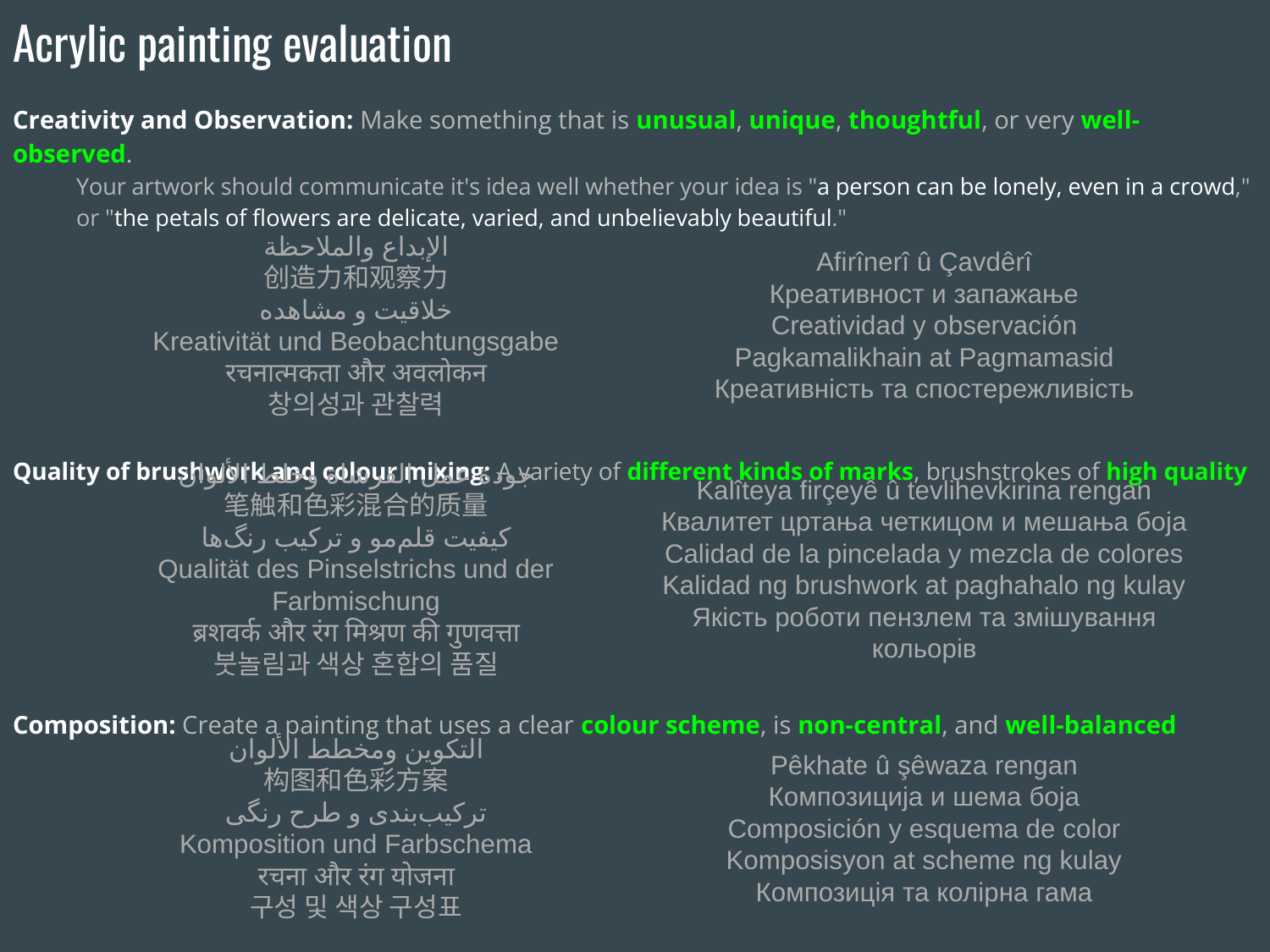

Acrylic painting evaluation

Creativity and Observation: Make something that is unusual, unique, thoughtful, or very well-observed.
Your artwork should communicate it's idea well whether your idea is "a person can be lonely, even in a crowd," or "the petals of flowers are delicate, varied, and unbelievably beautiful."

Quality of brushwork and colour mixing: A variety of different kinds of marks, brushstrokes of high quality

Composition: Create a painting that uses a clear colour scheme, is non-central, and well-balanced

الإبداع والملاحظة
创造力和观察力
خلاقیت و مشاهده
Kreativität und Beobachtungsgabe
रचनात्मकता और अवलोकन
창의성과 관찰력
Afirînerî û Çavdêrî
Креативност и запажање
Creatividad y observación
Pagkamalikhain at Pagmamasid
Креативність та спостережливість
جودة عمل الفرشاة وخلط الألوان
笔触和色彩混合的质量
کیفیت قلم‌مو و ترکیب رنگ‌ها
Qualität des Pinselstrichs und der Farbmischung
ब्रशवर्क और रंग मिश्रण की गुणवत्ता
붓놀림과 색상 혼합의 품질
Kalîteya firçeyê û tevlihevkirina rengan
Квалитет цртања четкицом и мешања боја
Calidad de la pincelada y mezcla de colores
Kalidad ng brushwork at paghahalo ng kulay
Якість роботи пензлем та змішування кольорів
التكوين ومخطط الألوان
构图和色彩方案
ترکیب‌بندی و طرح رنگی
Komposition und Farbschema
रचना और रंग योजना
구성 및 색상 구성표
Pêkhate û şêwaza rengan
Композиција и шема боја
Composición y esquema de color
Komposisyon at scheme ng kulay
Композиція та колірна гама